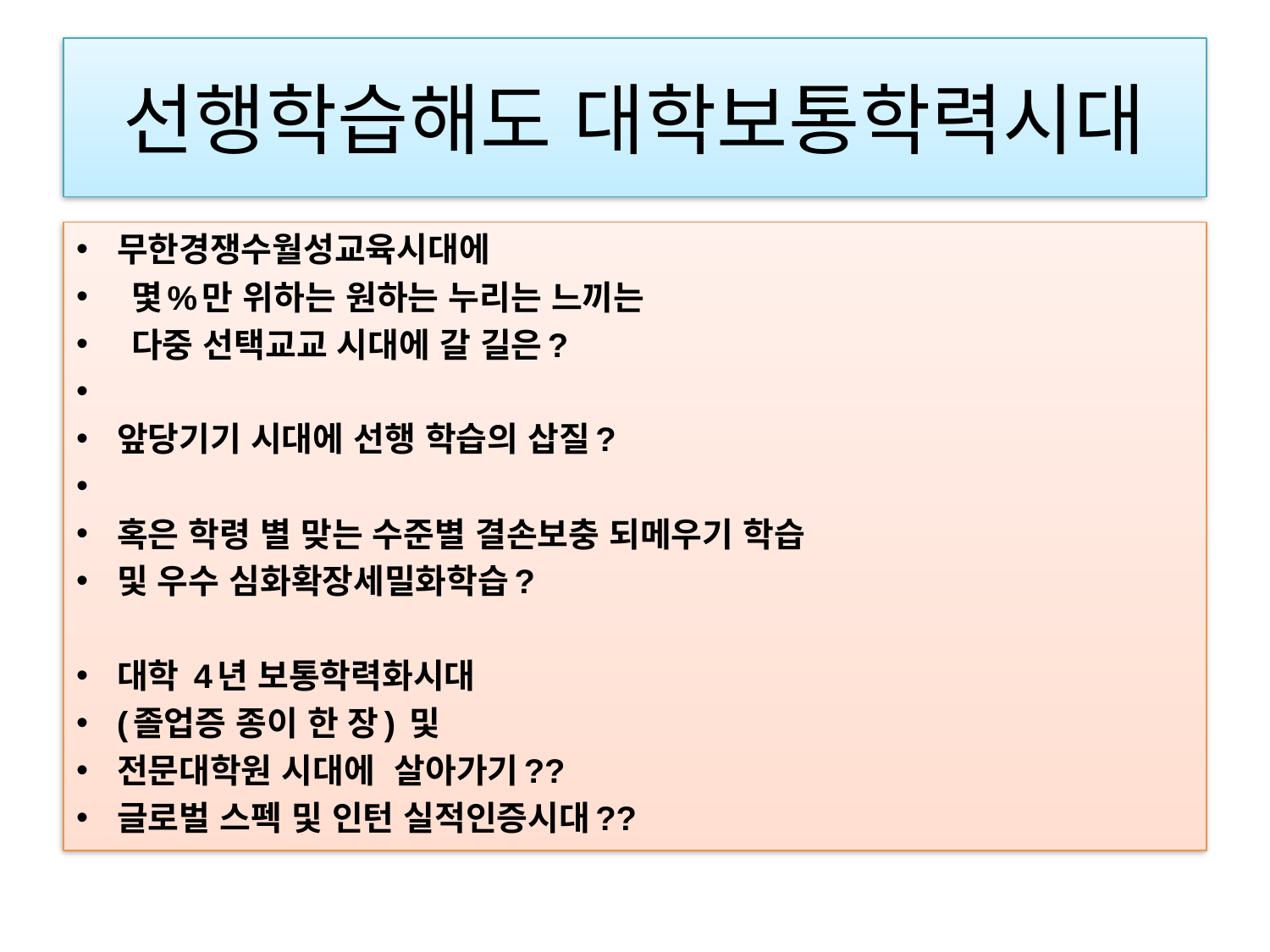

# 선행학습해도 대학보통학력시대
무한경쟁수월성교육시대에
 몇%만 위하는 원하는 누리는 느끼는
 다중 선택교교 시대에 갈 길은?

앞당기기 시대에 선행 학습의 삽질?

혹은 학령 별 맞는 수준별 결손보충 되메우기 학습
및 우수 심화확장세밀화학습?

대학 4년 보통학력화시대
(졸업증 종이 한 장) 및
전문대학원 시대에  살아가기??
글로벌 스펙 및 인턴 실적인증시대??